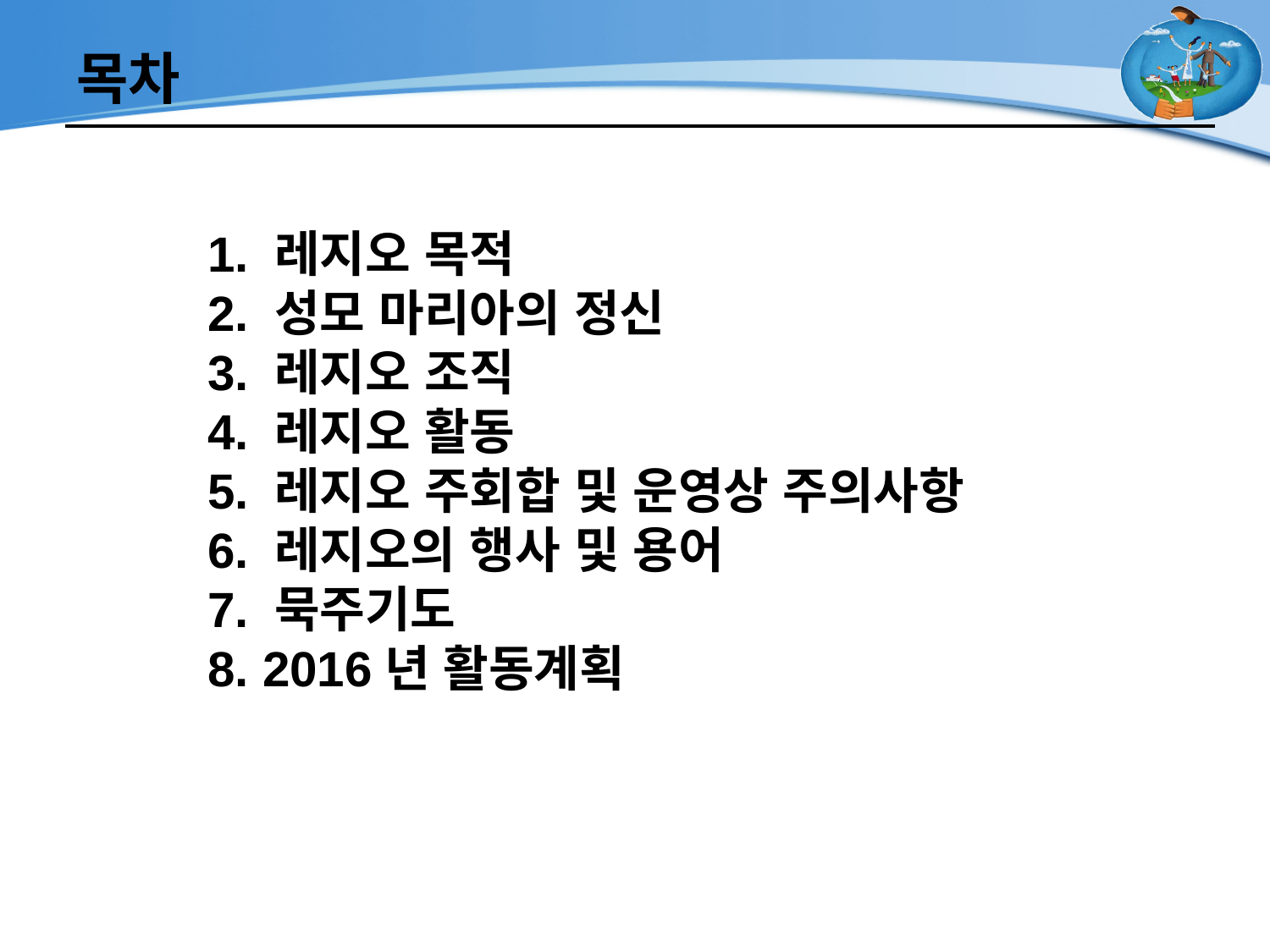

# 목차
1. 레지오 목적
2. 성모 마리아의 정신
3. 레지오 조직
4. 레지오 활동
5. 레지오 주회합 및 운영상 주의사항
6. 레지오의 행사 및 용어
7. 묵주기도
8. 2016년 활동계획